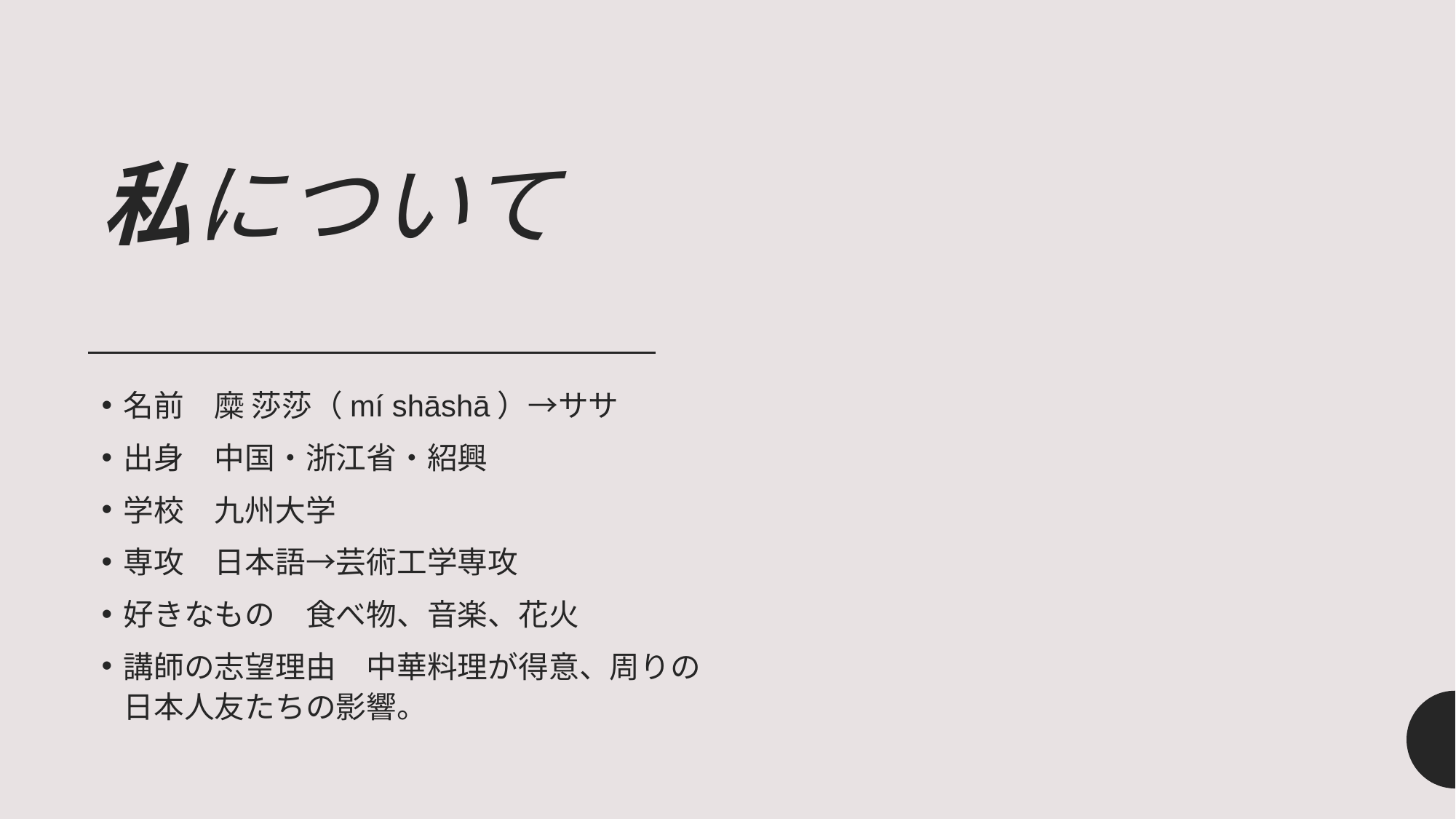

# 私について
名前　糜 莎莎（mí shāshā）→ササ
出身　中国・浙江省・紹興
学校　九州大学
専攻　日本語→芸術工学専攻
好きなもの　食べ物、音楽、花火
講師の志望理由　中華料理が得意、周りの日本人友たちの影響。